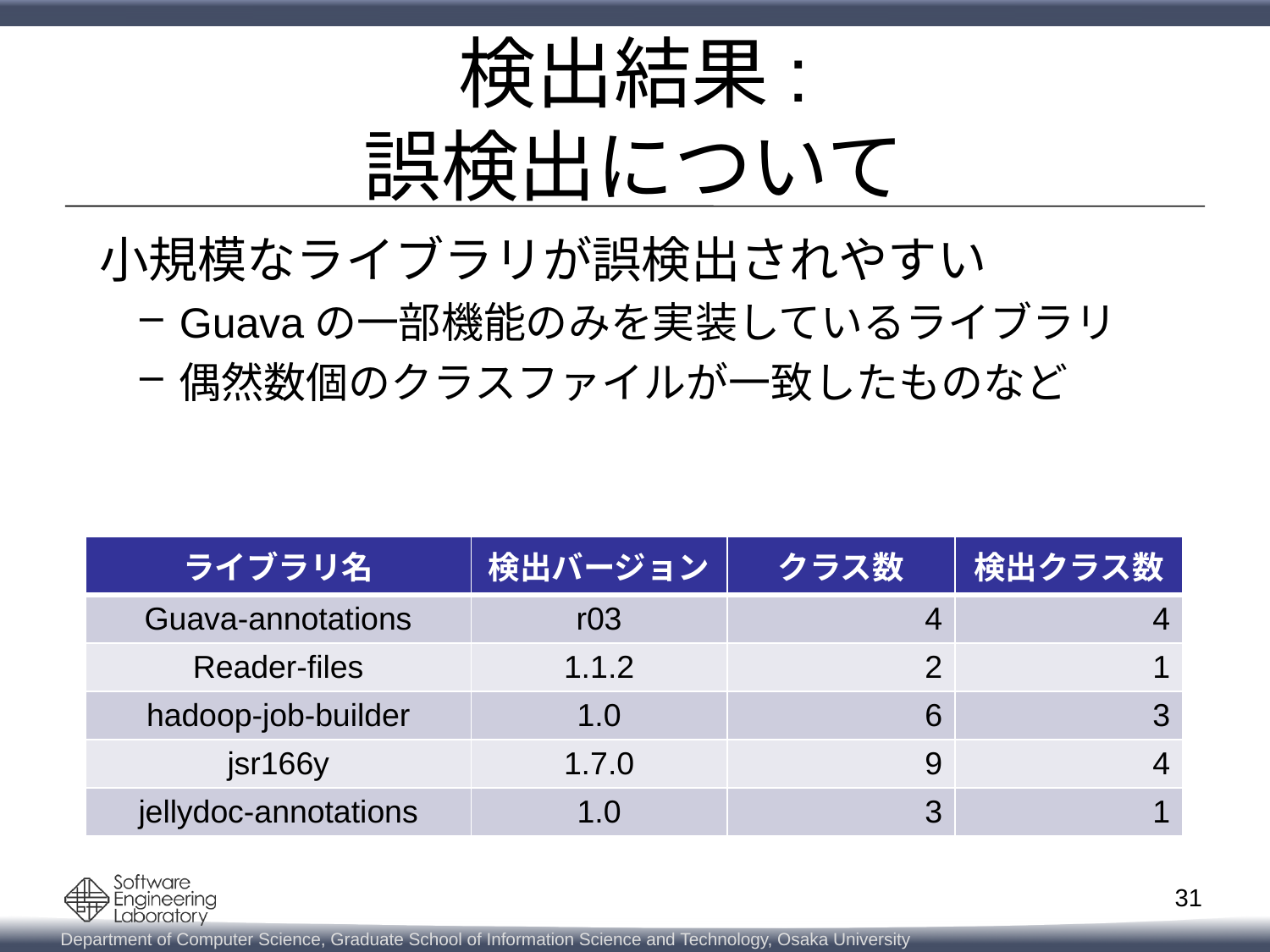

# 検出結果: 誤検出について
 小規模なライブラリが誤検出されやすい
Guavaの一部機能のみを実装しているライブラリ
偶然数個のクラスファイルが一致したものなど
| ライブラリ名 | 検出バージョン | クラス数 | 検出クラス数 |
| --- | --- | --- | --- |
| Guava-annotations | r03 | 4 | 4 |
| Reader-files | 1.1.2 | 2 | 1 |
| hadoop-job-builder | 1.0 | 6 | 3 |
| jsr166y | 1.7.0 | 9 | 4 |
| jellydoc-annotations | 1.0 | 3 | 1 |
31